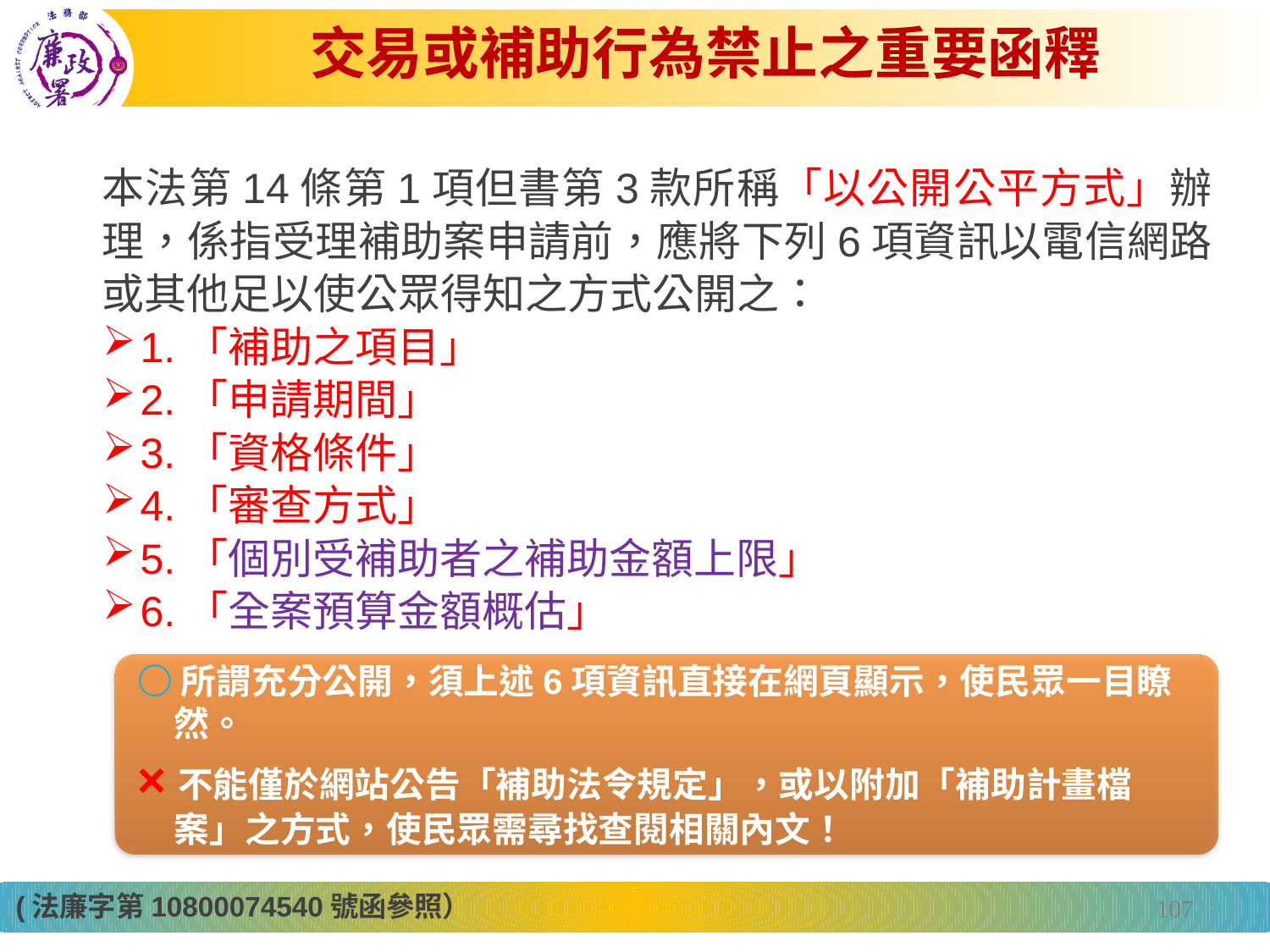

# 交易或補助行為禁止之重要函釋
本法第14條第1項但書第3款所稱「以公開公平方式」辦理，係指受理補助案申請前，應將下列6項資訊以電信網路或其他足以使公眾得知之方式公開之：
1.「補助之項目」
2.「申請期間」
3.「資格條件」
4.「審查方式」
5.「個別受補助者之補助金額上限」
6.「全案預算金額概估」
○所謂充分公開，須上述6項資訊直接在網頁顯示，使民眾一目瞭然。
×不能僅於網站公告「補助法令規定」，或以附加「補助計畫檔案」之方式，使民眾需尋找查閱相關內文！
(法廉字第10800074540號函參照）
107